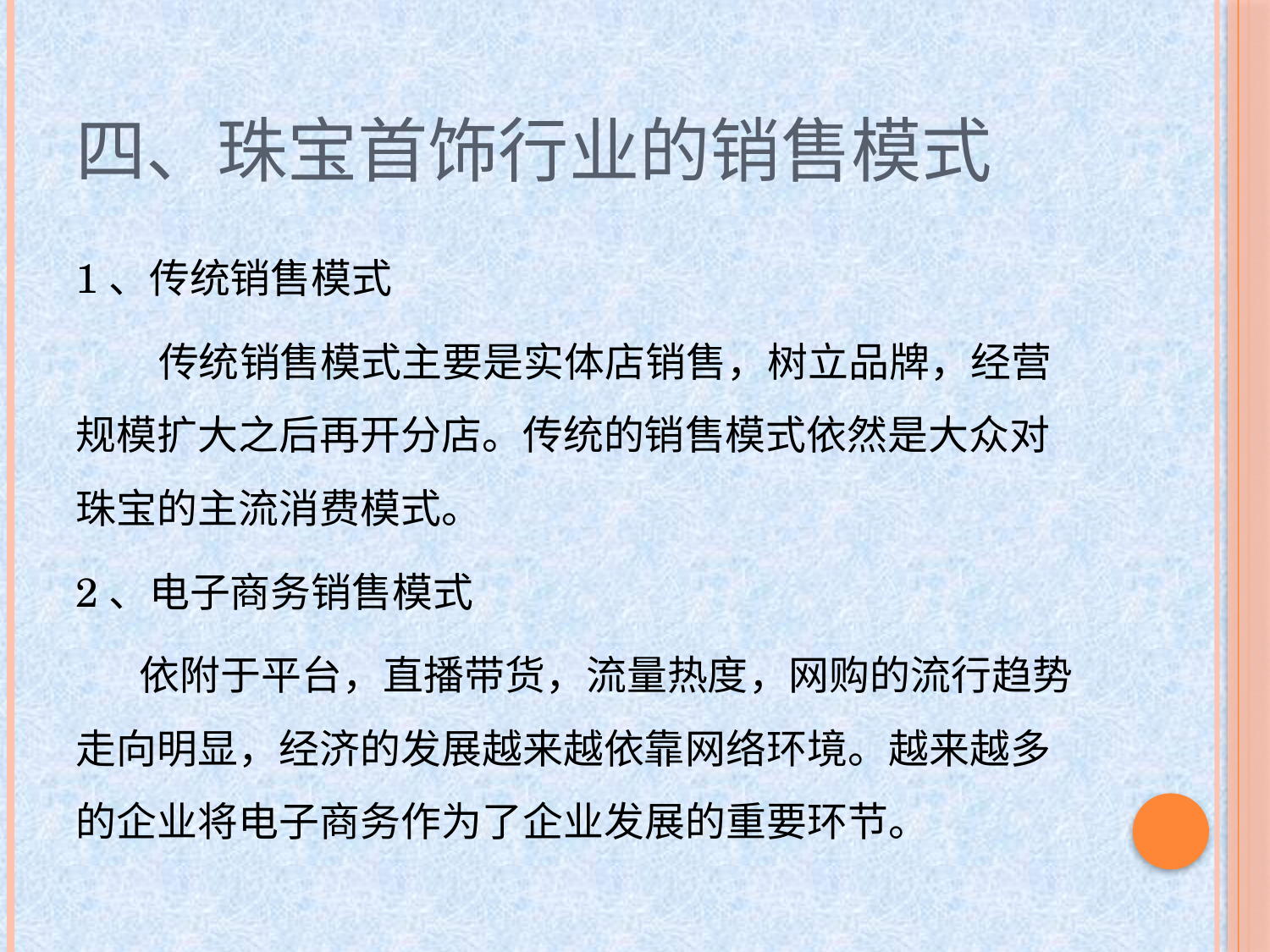

# 四、珠宝首饰行业的销售模式
1、传统销售模式
 传统销售模式主要是实体店销售，树立品牌，经营规模扩大之后再开分店。传统的销售模式依然是大众对珠宝的主流消费模式。
2、电子商务销售模式
依附于平台，直播带货，流量热度，网购的流行趋势走向明显，经济的发展越来越依靠网络环境。越来越多的企业将电子商务作为了企业发展的重要环节。